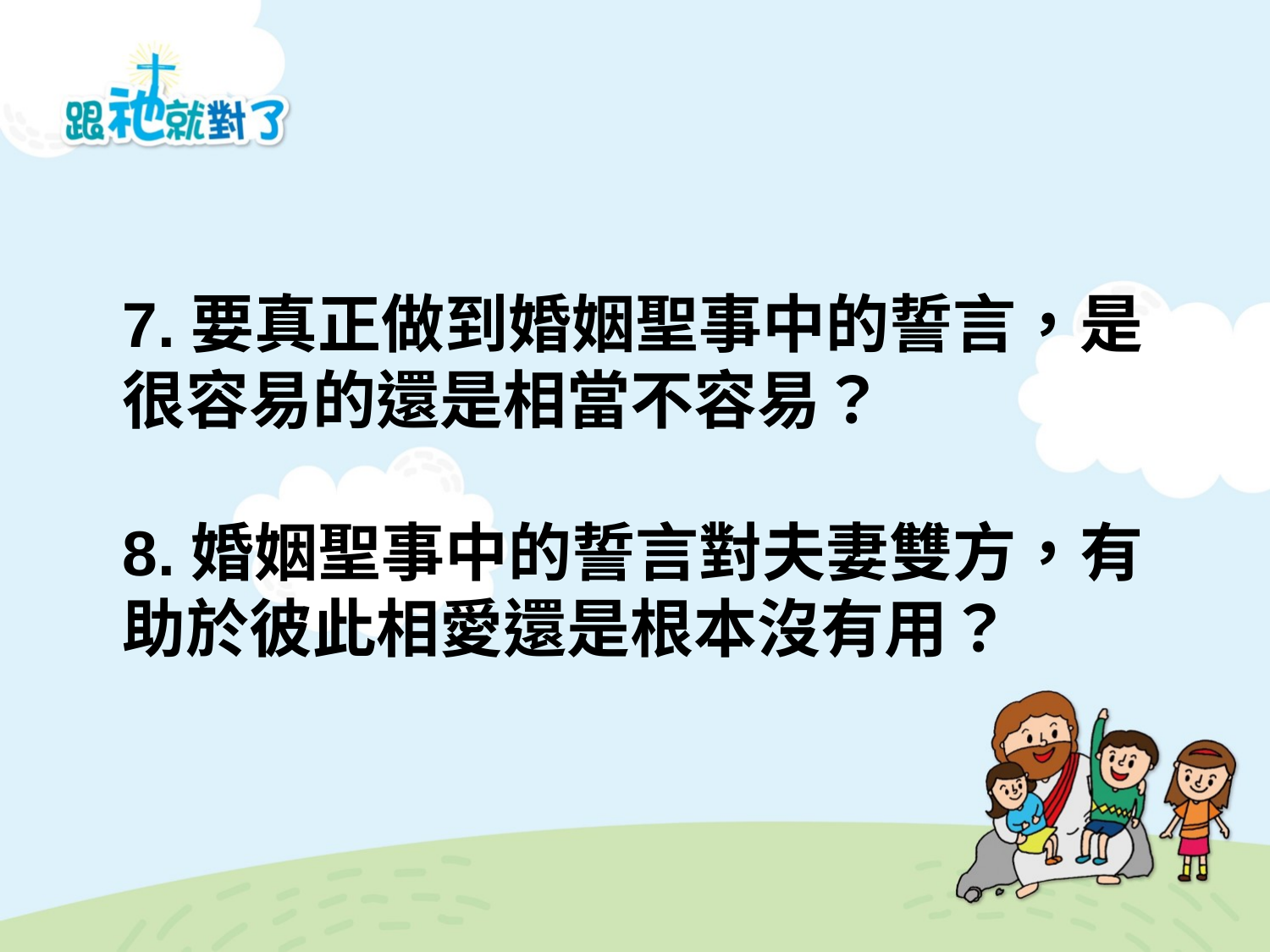

7.要真正做到婚姻聖事中的誓言，是很容易的還是相當不容易？

8.婚姻聖事中的誓言對夫妻雙方，有助於彼此相愛還是根本沒有用？